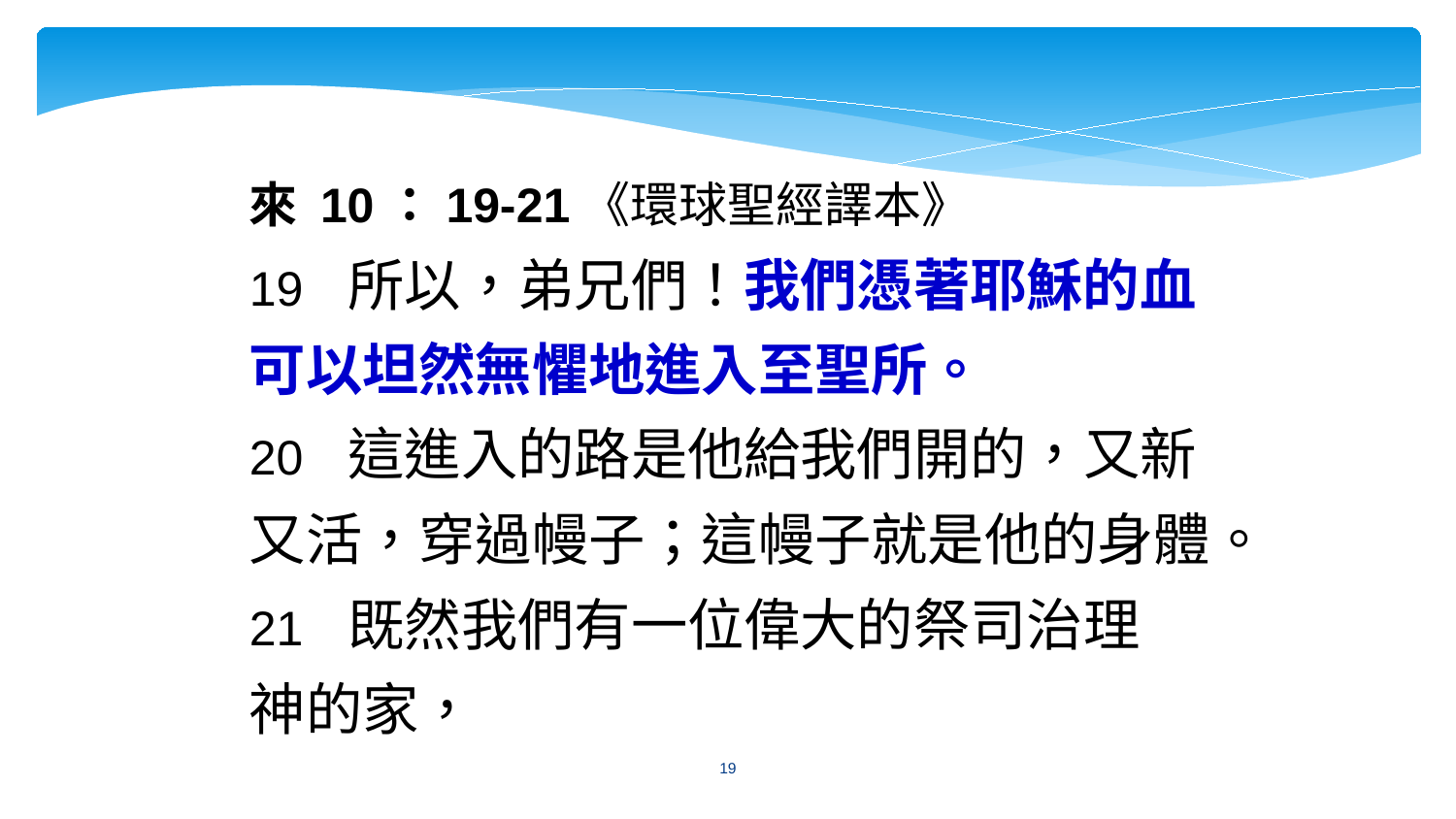

來 10：19-21《環球聖經譯本》
19  所以，弟兄們！我們憑著耶穌的血可以坦然無懼地進入至聖所。
20  這進入的路是他給我們開的，又新又活，穿過幔子；這幔子就是他的身體。
21  既然我們有一位偉大的祭司治理　神的家，
19